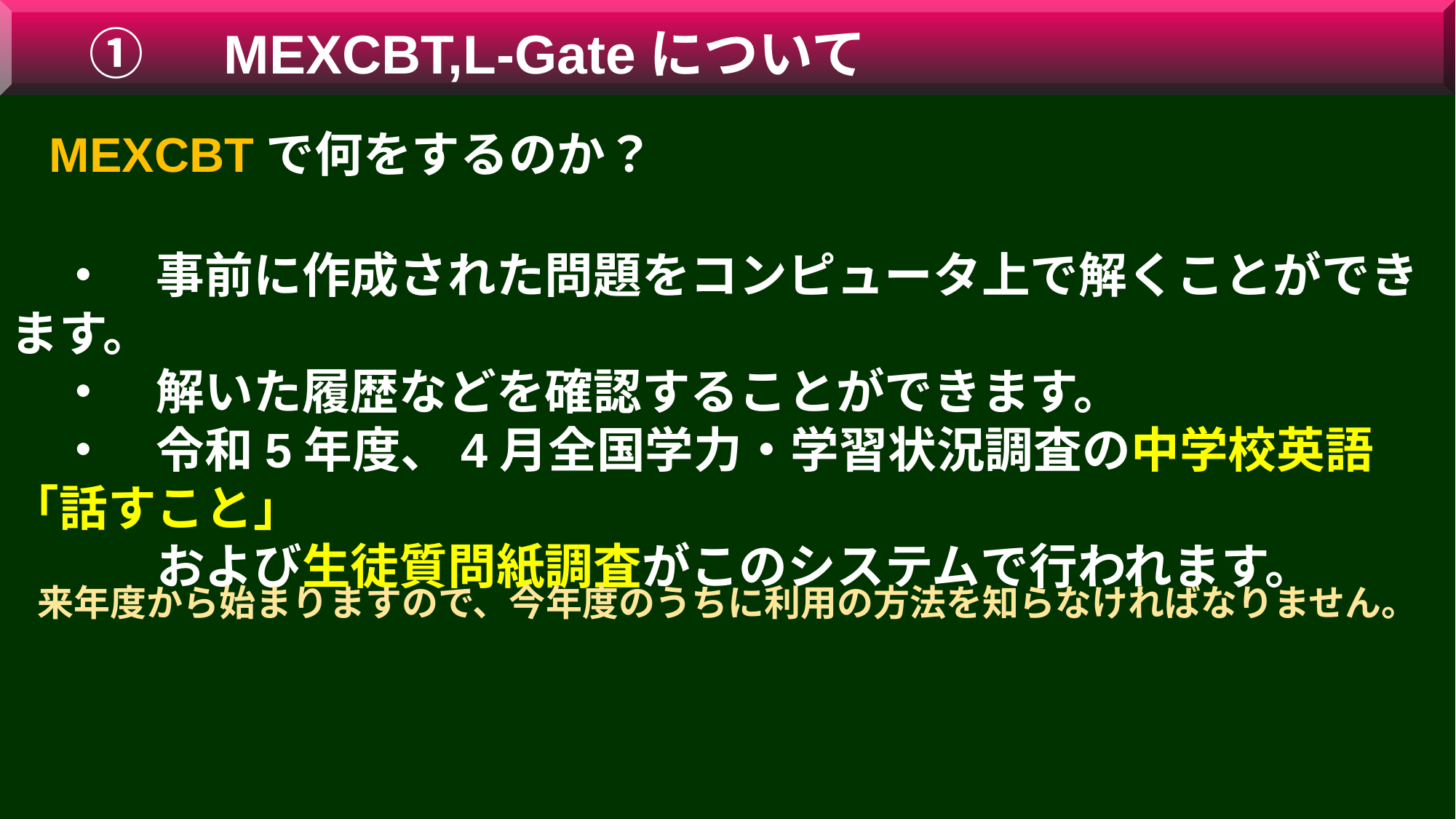

①　 MEXCBT,L-Gateについて
MEXCBTで何をするのか？
　・　事前に作成された問題をコンピュータ上で解くことができます。
　・　解いた履歴などを確認することができます。
　・　令和5年度、4月全国学力・学習状況調査の中学校英語「話すこと」
　　　および生徒質問紙調査がこのシステムで行われます。
来年度から始まりますので、今年度のうちに利用の方法を知らなければなりません。